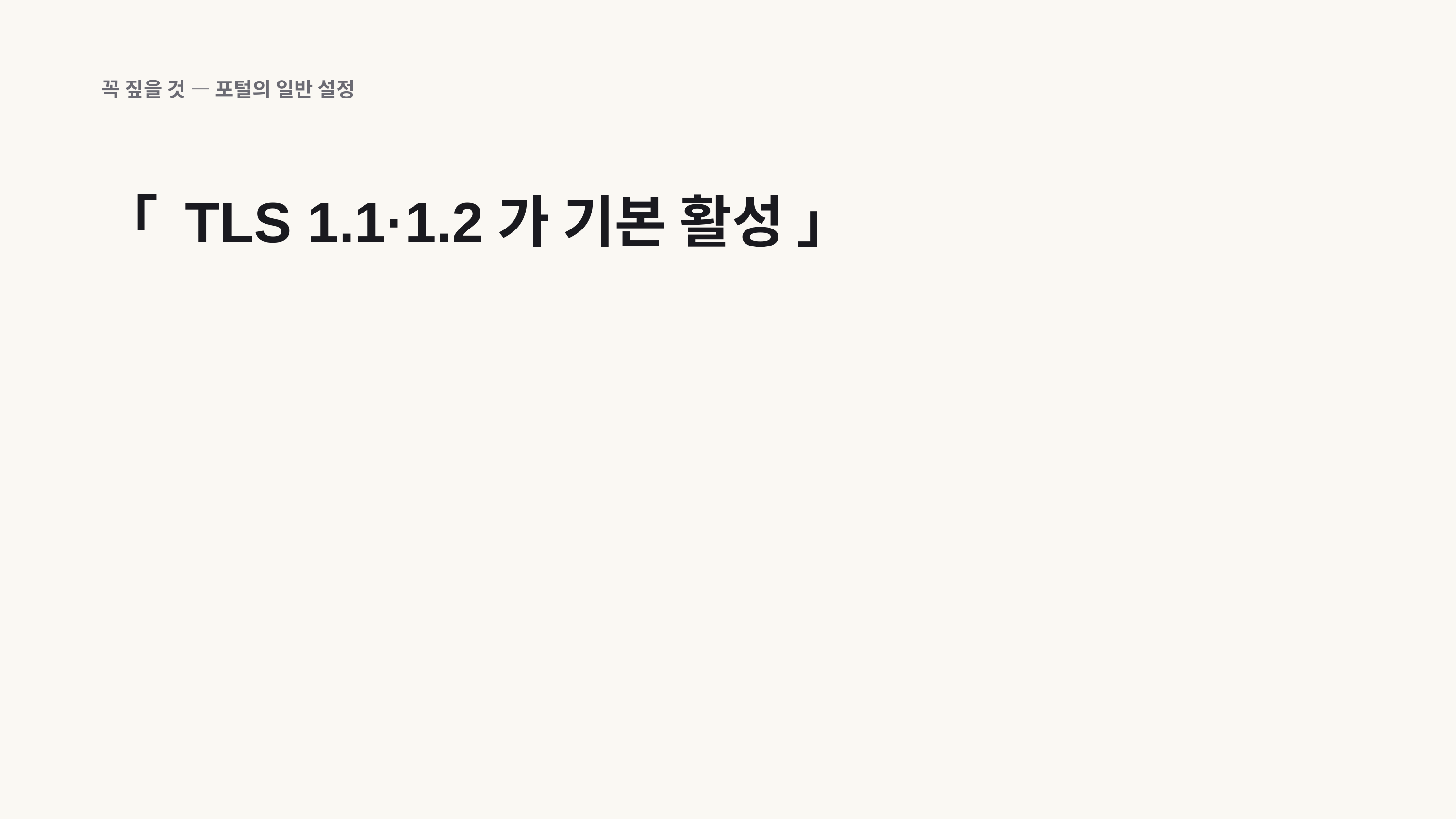

꼭 짚을 것 — 포털의 일반 설정
「 TLS 1.1·1.2가 기본 활성 」